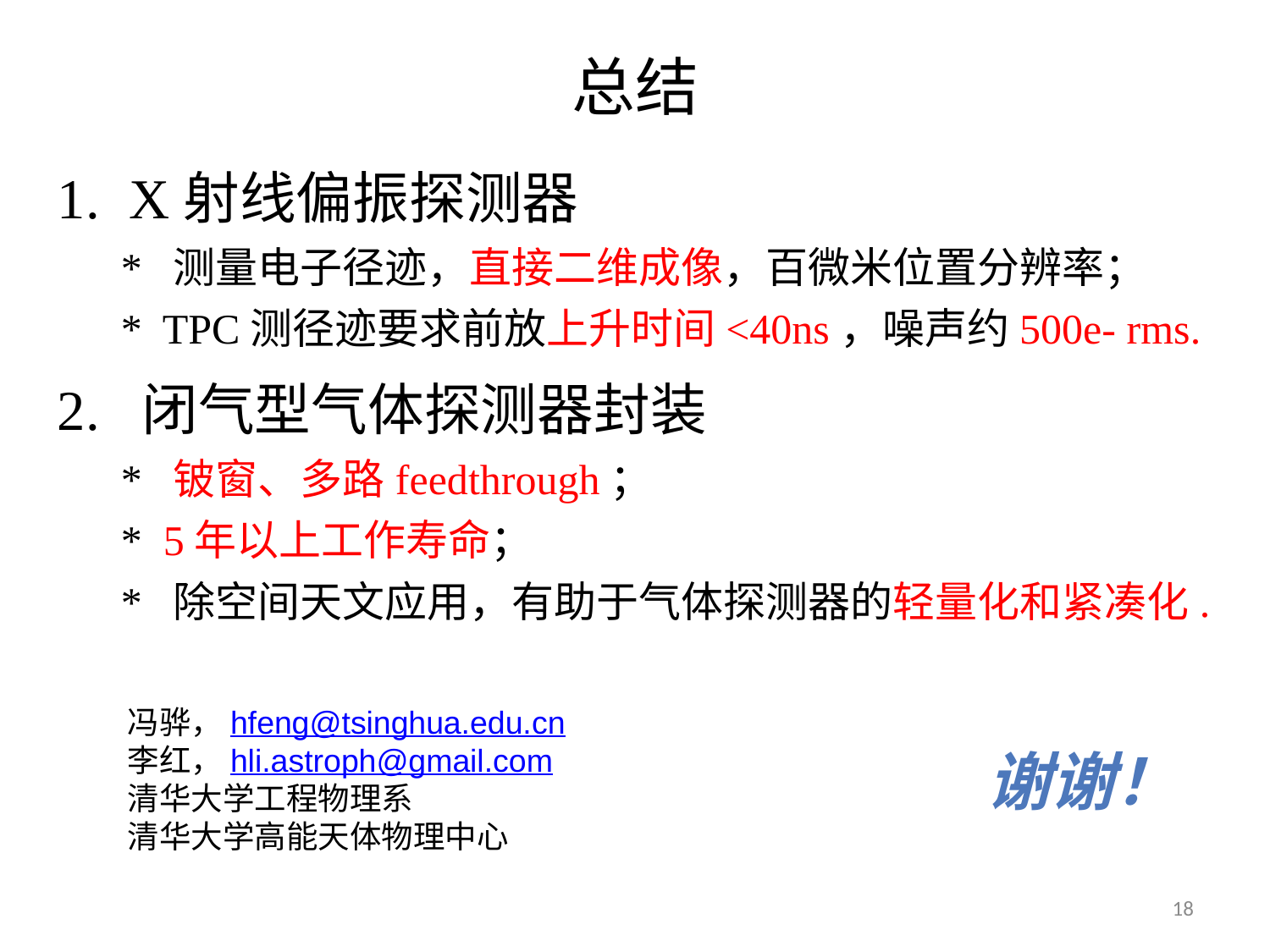

# 总结
X射线偏振探测器
	*  测量电子径迹，直接二维成像，百微米位置分辨率；
	*  TPC测径迹要求前放上升时间<40ns，噪声约500e- rms.
2.  闭气型气体探测器封装
	*  铍窗、多路feedthrough；
	*  5年以上工作寿命；
      *  除空间天文应用，有助于气体探测器的轻量化和紧凑化.
冯骅，hfeng@tsinghua.edu.cn
李红，hli.astroph@gmail.com
清华大学工程物理系
清华大学高能天体物理中心
谢谢！
18